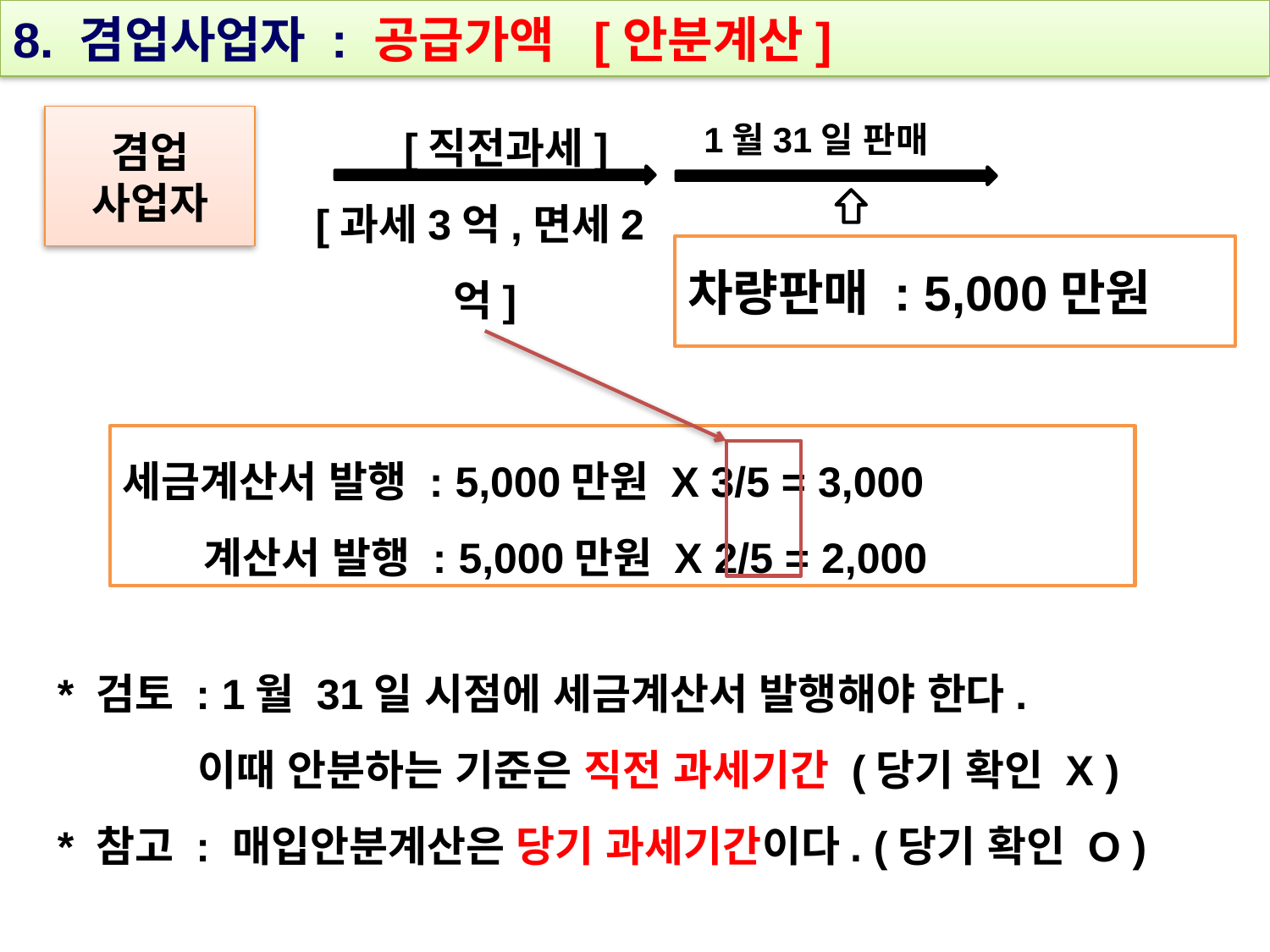

8. 겸업사업자 : 공급가액  [안분계산]
1월31일 판매
[직전과세]
겸업
사업자
[과세3억,면세2억]

차량판매 : 5,000만원
세금계산서 발행 : 5,000만원 X 3/5 = 3,000
      계산서 발행 : 5,000만원 X 2/5 = 2,000

* 검토 : 1월 31일 시점에 세금계산서 발행해야 한다.
           이때 안분하는 기준은 직전 과세기간 (당기 확인 X )
* 참고 : 매입안분계산은 당기 과세기간이다. (당기 확인 O )